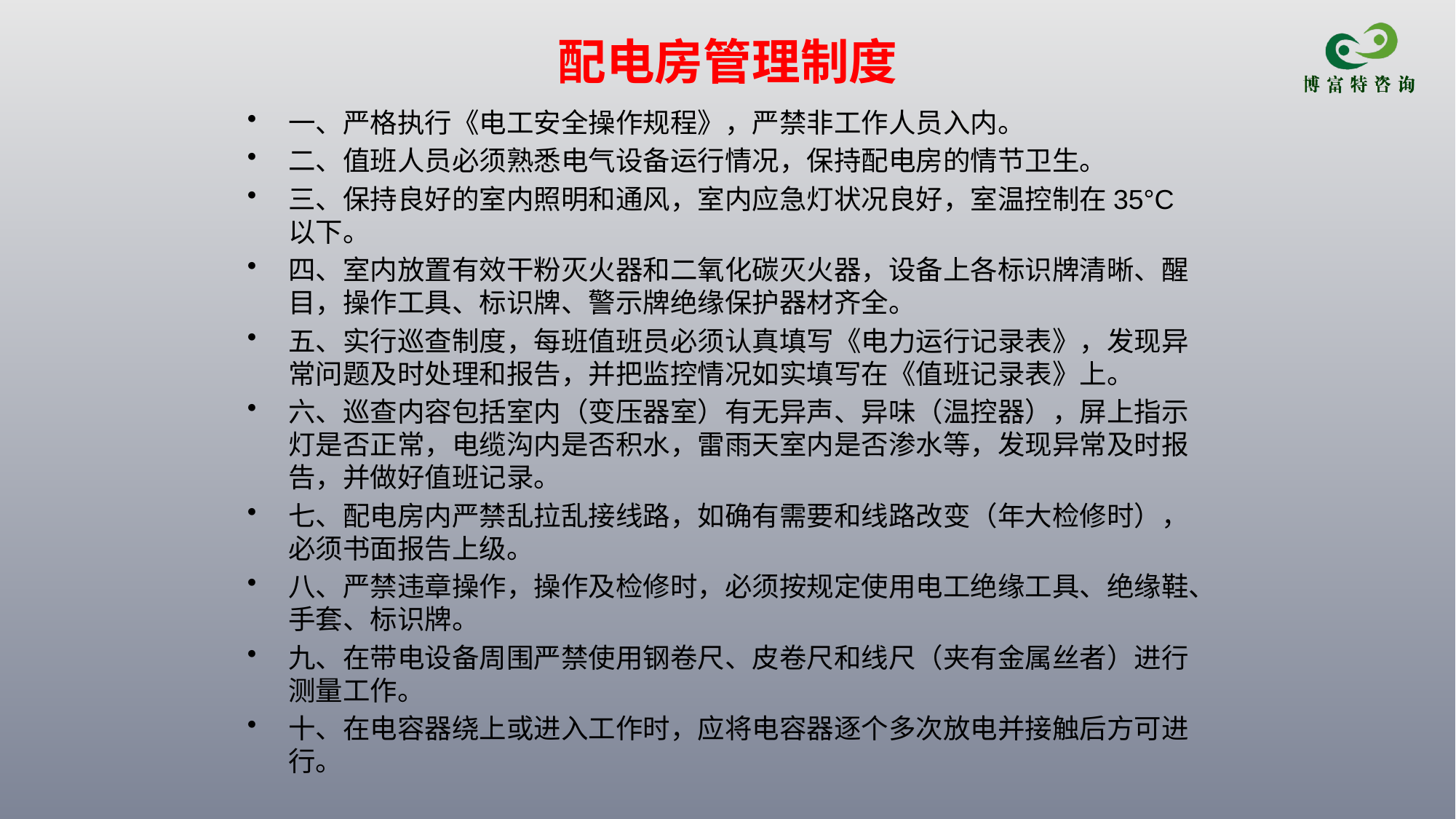

# 配电房管理制度
一、严格执行《电工安全操作规程》，严禁非工作人员入内。
二、值班人员必须熟悉电气设备运行情况，保持配电房的情节卫生。
三、保持良好的室内照明和通风，室内应急灯状况良好，室温控制在35°C以下。
四、室内放置有效干粉灭火器和二氧化碳灭火器，设备上各标识牌清晰、醒目，操作工具、标识牌、警示牌绝缘保护器材齐全。
五、实行巡查制度，每班值班员必须认真填写《电力运行记录表》，发现异常问题及时处理和报告，并把监控情况如实填写在《值班记录表》上。
六、巡查内容包括室内（变压器室）有无异声、异味（温控器），屏上指示灯是否正常，电缆沟内是否积水，雷雨天室内是否渗水等，发现异常及时报告，并做好值班记录。
七、配电房内严禁乱拉乱接线路，如确有需要和线路改变（年大检修时），必须书面报告上级。
八、严禁违章操作，操作及检修时，必须按规定使用电工绝缘工具、绝缘鞋、手套、标识牌。
九、在带电设备周围严禁使用钢卷尺、皮卷尺和线尺（夹有金属丝者）进行测量工作。
十、在电容器绕上或进入工作时，应将电容器逐个多次放电并接触后方可进行。